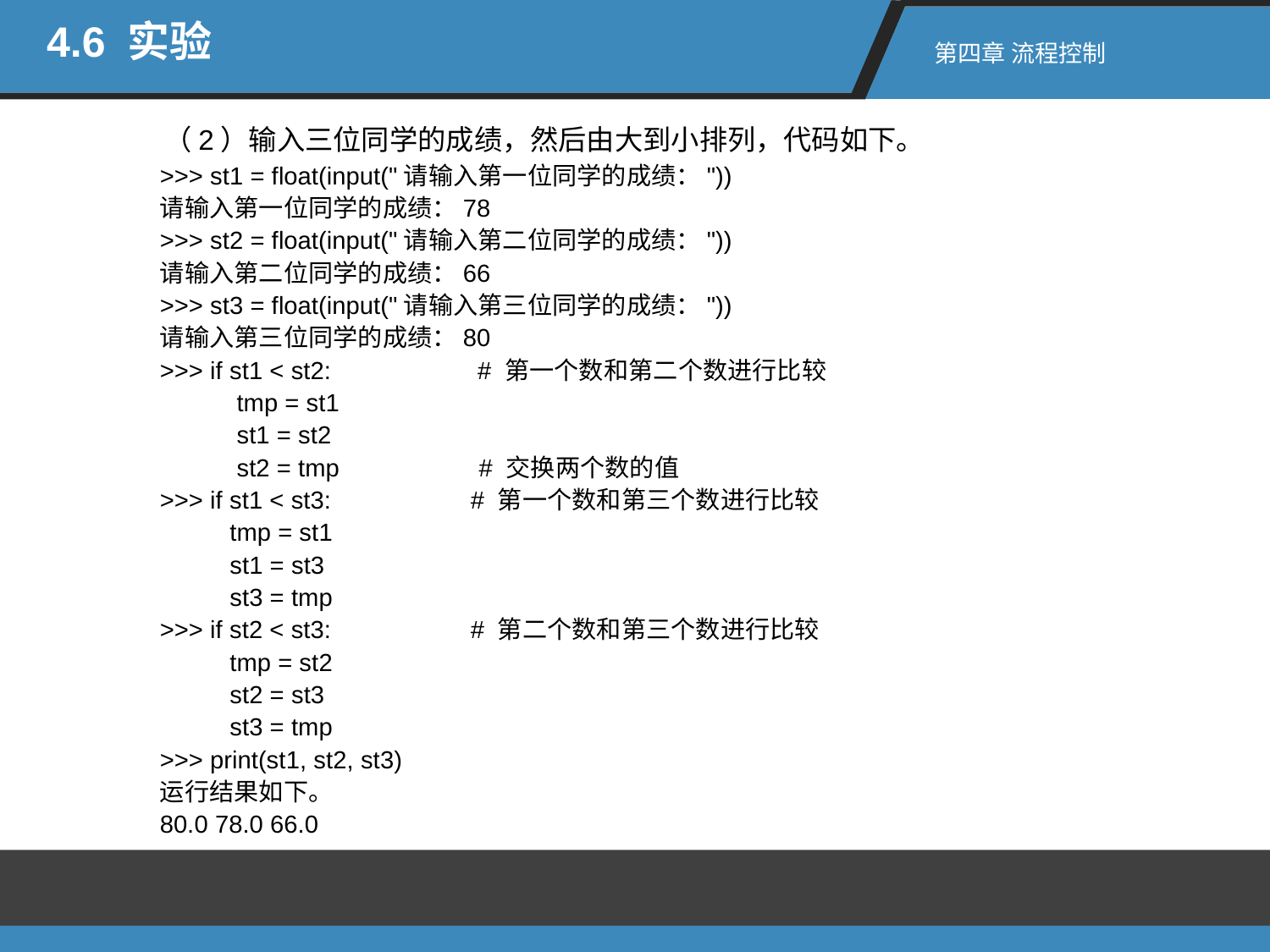

4.6 实验
第四章 流程控制
（2）输入三位同学的成绩，然后由大到小排列，代码如下。
>>> st1 = float(input("请输入第一位同学的成绩："))
请输入第一位同学的成绩：78
>>> st2 = float(input("请输入第二位同学的成绩："))
请输入第二位同学的成绩：66
>>> st3 = float(input("请输入第三位同学的成绩："))
请输入第三位同学的成绩：80
>>> if st1 < st2:                     # 第一个数和第二个数进行比较
           tmp = st1
           st1 = st2
           st2 = tmp                    # 交换两个数的值
>>> if st1 < st3:                    # 第一个数和第三个数进行比较
          tmp = st1
          st1 = st3
          st3 = tmp
>>> if st2 < st3:                    # 第二个数和第三个数进行比较
          tmp = st2
          st2 = st3
          st3 = tmp
>>> print(st1, st2, st3)
运行结果如下。
80.0 78.0 66.0